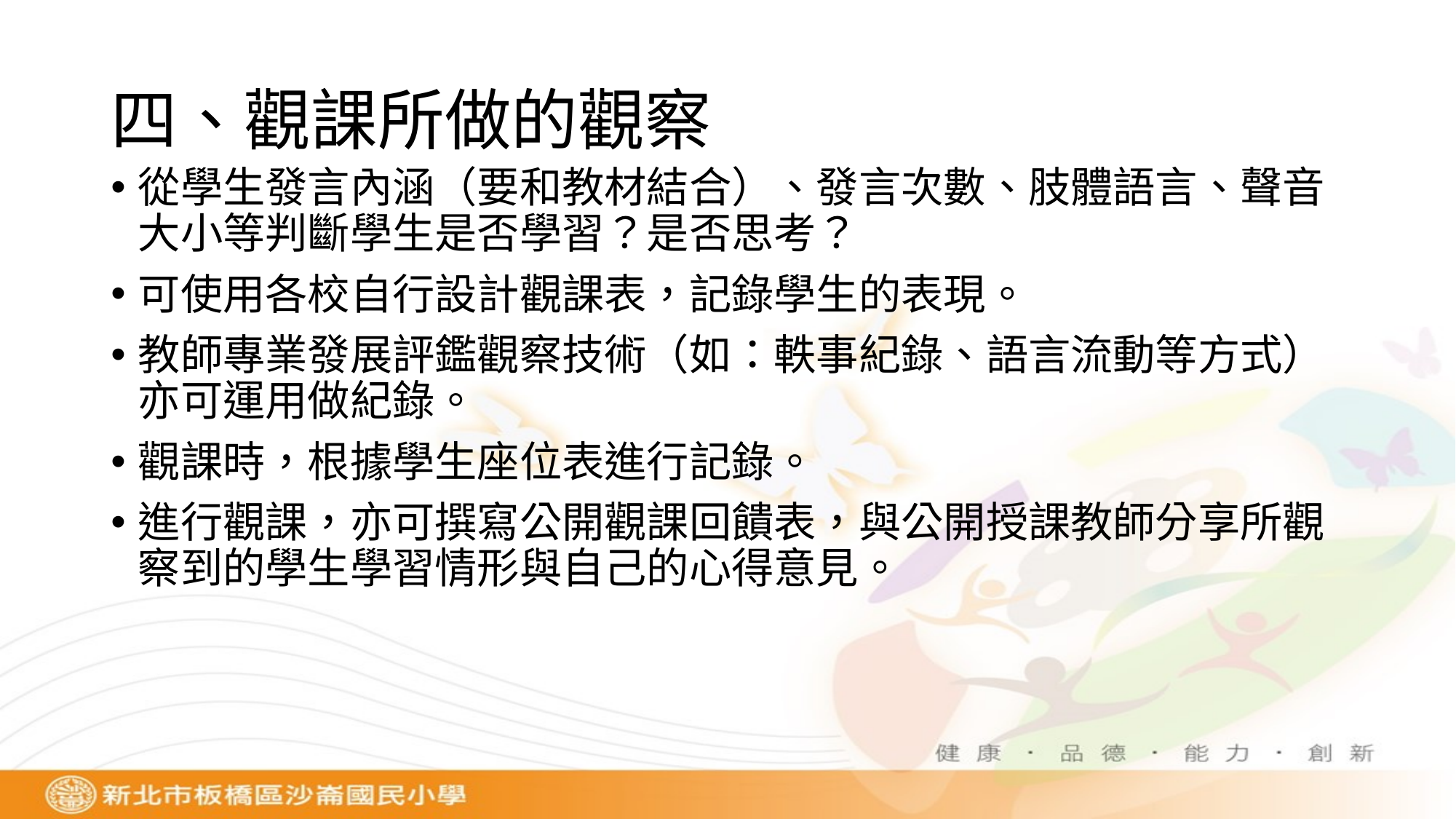

# 四、觀課所做的觀察
從學生發言內涵（要和教材結合）、發言次數、肢體語言、聲音大小等判斷學生是否學習？是否思考？
可使用各校自行設計觀課表，記錄學生的表現。
教師專業發展評鑑觀察技術（如：軼事紀錄、語言流動等方式）亦可運用做紀錄。
觀課時，根據學生座位表進行記錄。
進行觀課，亦可撰寫公開觀課回饋表，與公開授課教師分享所觀察到的學生學習情形與自己的心得意見。